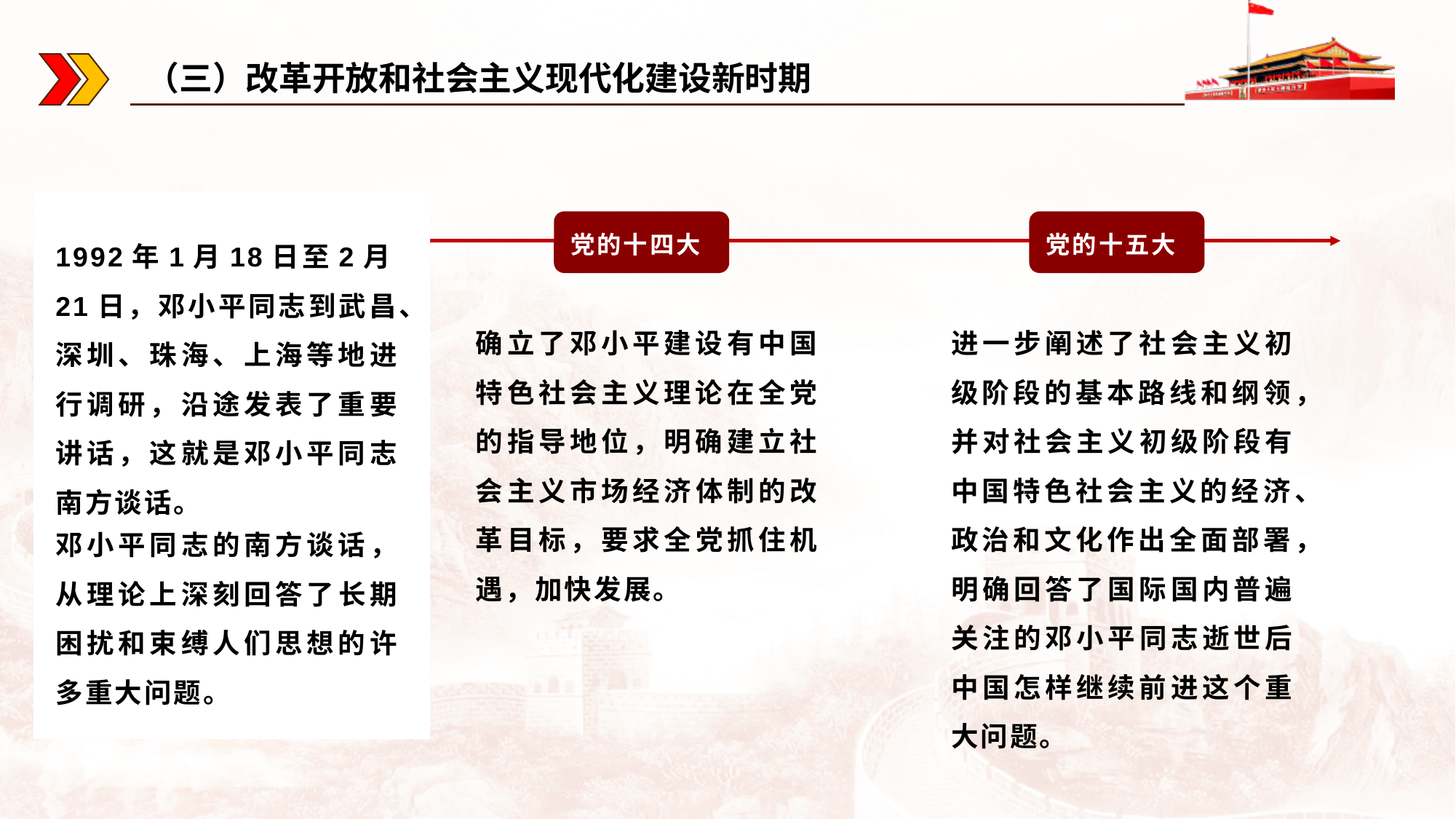

（三）改革开放和社会主义现代化建设新时期

党的十四大
党的十五大
1992年1月18日至2月21日，邓小平同志到武昌、深圳、珠海、上海等地进行调研，沿途发表了重要讲话，这就是邓小平同志南方谈话。
确立了邓小平建设有中国特色社会主义理论在全党的指导地位，明确建立社会主义市场经济体制的改革目标，要求全党抓住机遇，加快发展。
进一步阐述了社会主义初级阶段的基本路线和纲领，并对社会主义初级阶段有中国特色社会主义的经济、政治和文化作出全面部署，明确回答了国际国内普遍关注的邓小平同志逝世后中国怎样继续前进这个重大问题。
邓小平同志的南方谈话，从理论上深刻回答了长期困扰和束缚人们思想的许多重大问题。